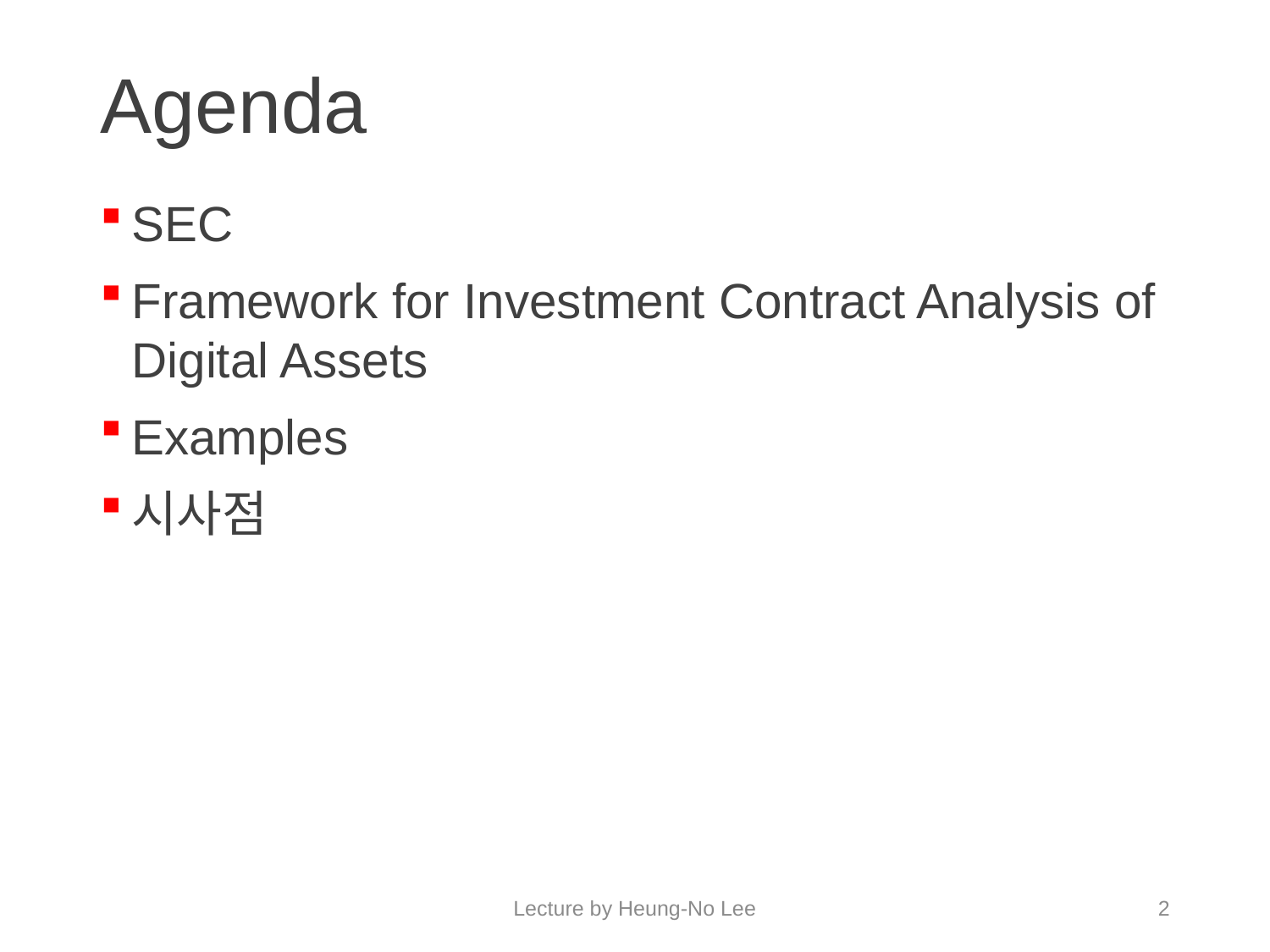

# Agenda
SEC
Framework for Investment Contract Analysis of Digital Assets
Examples
시사점
Lecture by Heung-No Lee
2